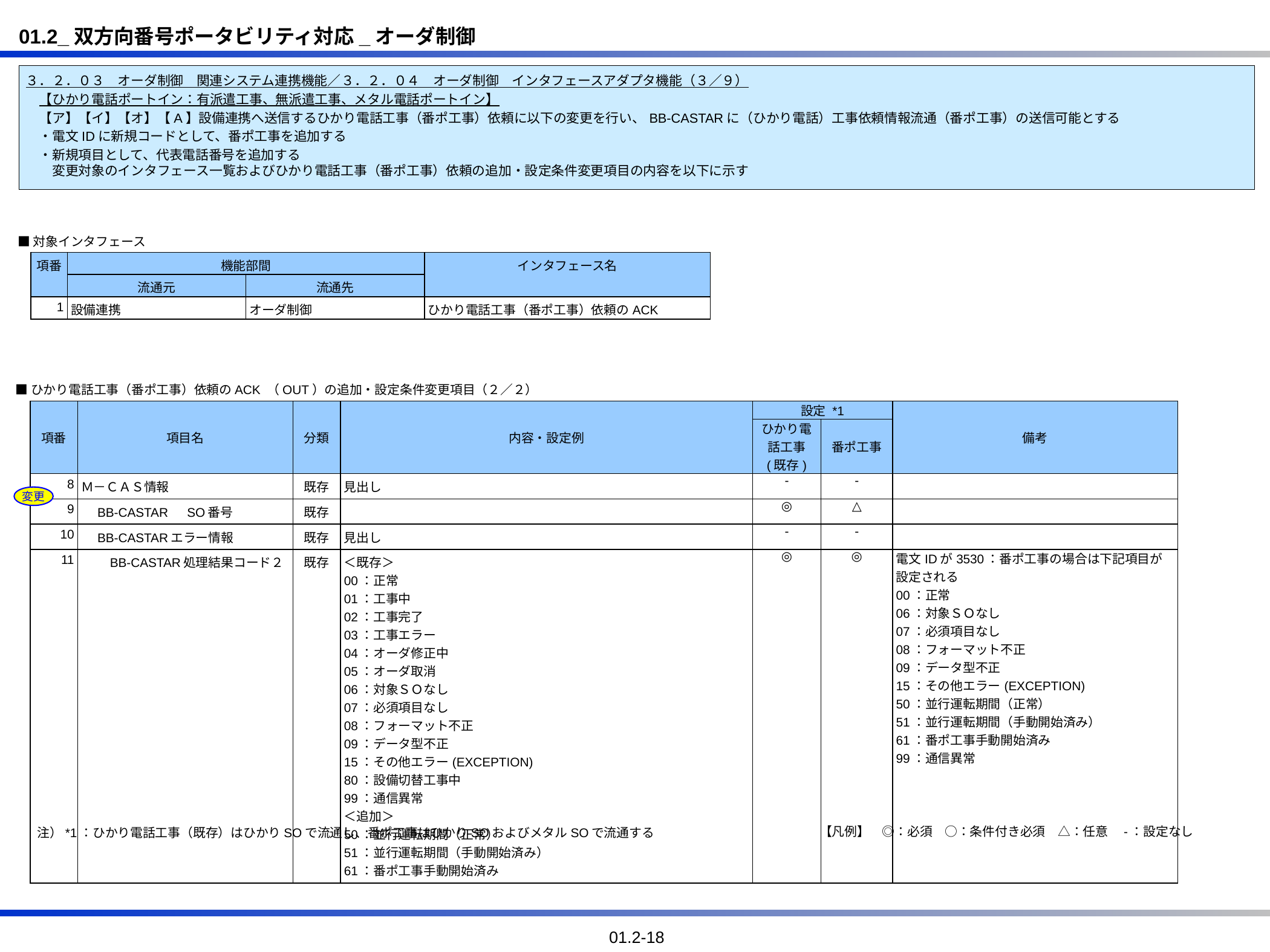

３．２．０３　オーダ制御　関連システム連携機能／３．２．０４　オーダ制御　インタフェースアダプタ機能（３／９）
　【ひかり電話ポートイン：有派遣工事、無派遣工事、メタル電話ポートイン】
　【ア】【イ】【オ】【A】設備連携へ送信するひかり電話工事（番ポ工事）依頼に以下の変更を行い、BB-CASTARに（ひかり電話）工事依頼情報流通（番ポ工事）の送信可能とする
　・電文IDに新規コードとして、番ポ工事を追加する
　・新規項目として、代表電話番号を追加する
　　変更対象のインタフェース一覧およびひかり電話工事（番ポ工事）依頼の追加・設定条件変更項目の内容を以下に示す
■対象インタフェース
| 項番 | 機能部間 |  | インタフェース名 |
| --- | --- | --- | --- |
|  | 流通元 | 流通先 |  |
| 1 | 設備連携 | オーダ制御 | ひかり電話工事（番ポ工事）依頼のACK |
■ひかり電話工事（番ポ工事）依頼のACK （OUT）の追加・設定条件変更項目（２／２）
| 項番 | 項目名 | 分類 | 内容・設定例 | 設定 \*1 | 設定 | 備考 |
| --- | --- | --- | --- | --- | --- | --- |
|  |  |  |  | ひかり電話工事 (既存) | 番ポ工事 |  |
| 8 | Ｍ－ＣＡＳ情報 | 既存 | 見出し | - | - |  |
| 9 | BB-CASTAR　SO番号 | 既存 |  | ◎ | △ |  |
| 10 | BB-CASTARエラー情報 | 既存 | 見出し | - | - |  |
| 11 | BB-CASTAR処理結果コード２ | 既存 | ＜既存＞ 00：正常 01：工事中 02：工事完了 03：工事エラー 04：オーダ修正中 05：オーダ取消 06：対象ＳＯなし 07：必須項目なし 08：フォーマット不正 09：データ型不正 15：その他エラー(EXCEPTION) 80：設備切替工事中 99：通信異常 ＜追加＞ 50：並行運転期間（正常） 51：並行運転期間（手動開始済み） 61：番ポ工事手動開始済み | ◎ | ◎ | 電文IDが3530：番ポ工事の場合は下記項目が設定される 00：正常 06：対象ＳＯなし 07：必須項目なし 08：フォーマット不正 09：データ型不正 15：その他エラー(EXCEPTION) 50：並行運転期間（正常） 51：並行運転期間（手動開始済み） 61：番ポ工事手動開始済み 99：通信異常 |
変更
【凡例】　◎：必須　○：条件付き必須　△：任意　-：設定なし
注）*1：ひかり電話工事（既存）はひかりSOで流通し、番ポ工事はひかりSOおよびメタルSOで流通する
01.2-18